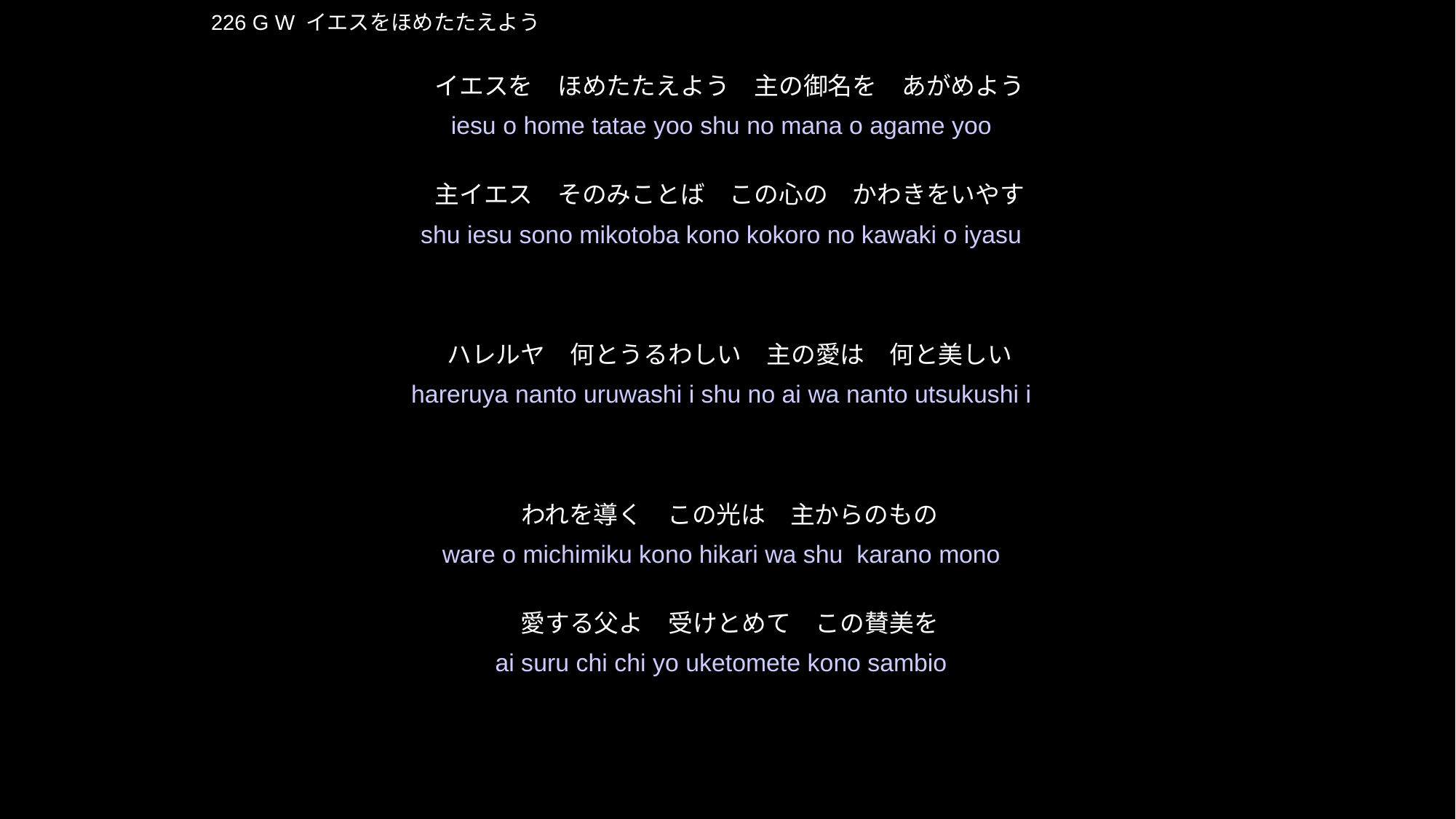

いえすをほめたたえようしゅのみなをあがめよう
★W
226 G W イエスをほめたたえよう
イエスを　ほめたたえよう　主の御名を　あがめよう
主イエス　そのみことば　この心の　かわきをいやす
ハレルヤ　何とうるわしい　主の愛は　何と美しい
われを導く　この光は　主からのもの
愛する父よ　受けとめて　この賛美を
★４
iesu o home tatae yoo shu no mana o agame yoo
shu iesu sono mikotoba kono kokoro no kawaki o iyasu
hareruya nanto uruwashi i shu no ai wa nanto utsukushi i
ware o michimiku kono hikari wa shu  karano mono
ai suru chi chi yo uketomete kono sambio